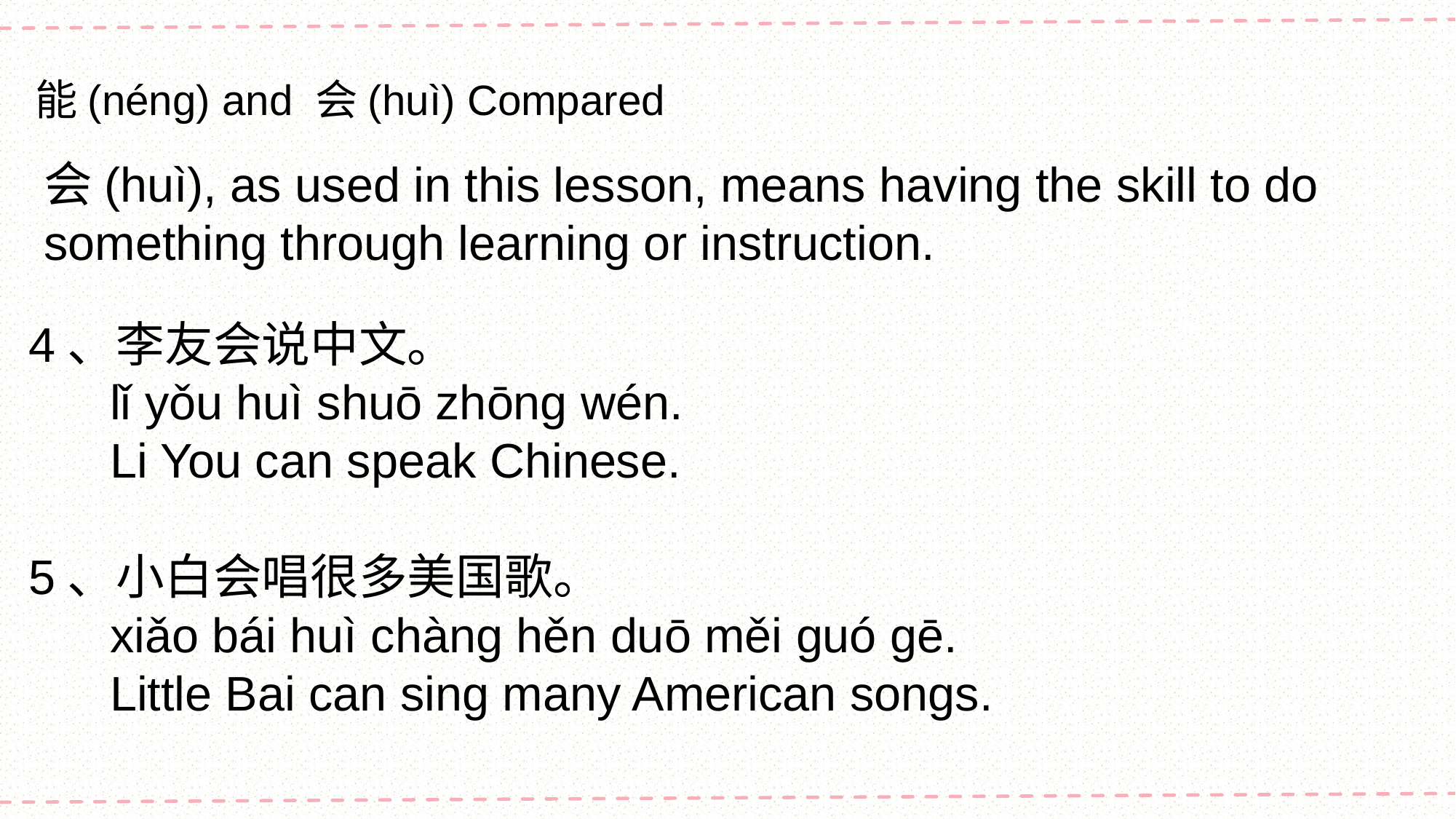

能(néng) and 会(huì) Compared

会(huì), as used in this lesson, means having the skill to do something through learning or instruction.
4、李友会说中文。
      lǐ yǒu huì shuō zhōng wén.
      Li You can speak Chinese.

5、小白会唱很多美国歌。
      xiǎo bái huì chàng hěn duō měi guó gē.
      Little Bai can sing many American songs.